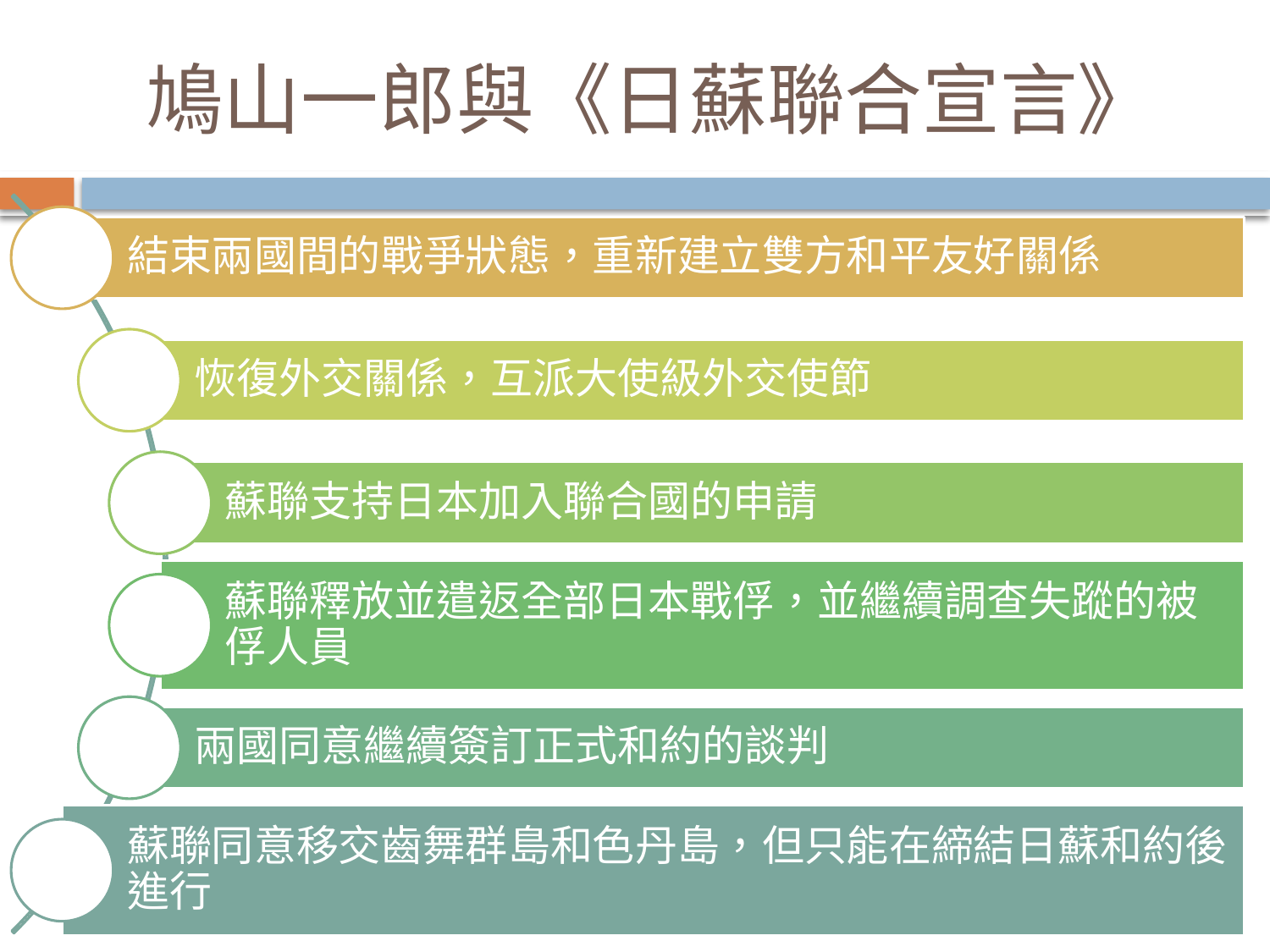

# 鳩山一郎與《日蘇聯合宣言》
結束兩國間的戰爭狀態，重新建立雙方和平友好關係
恢復外交關係，互派大使級外交使節
蘇聯支持日本加入聯合國的申請
蘇聯釋放並遣返全部日本戰俘，並繼續調查失蹤的被俘人員
兩國同意繼續簽訂正式和約的談判
蘇聯同意移交齒舞群島和色丹島，但只能在締結日蘇和約後進行